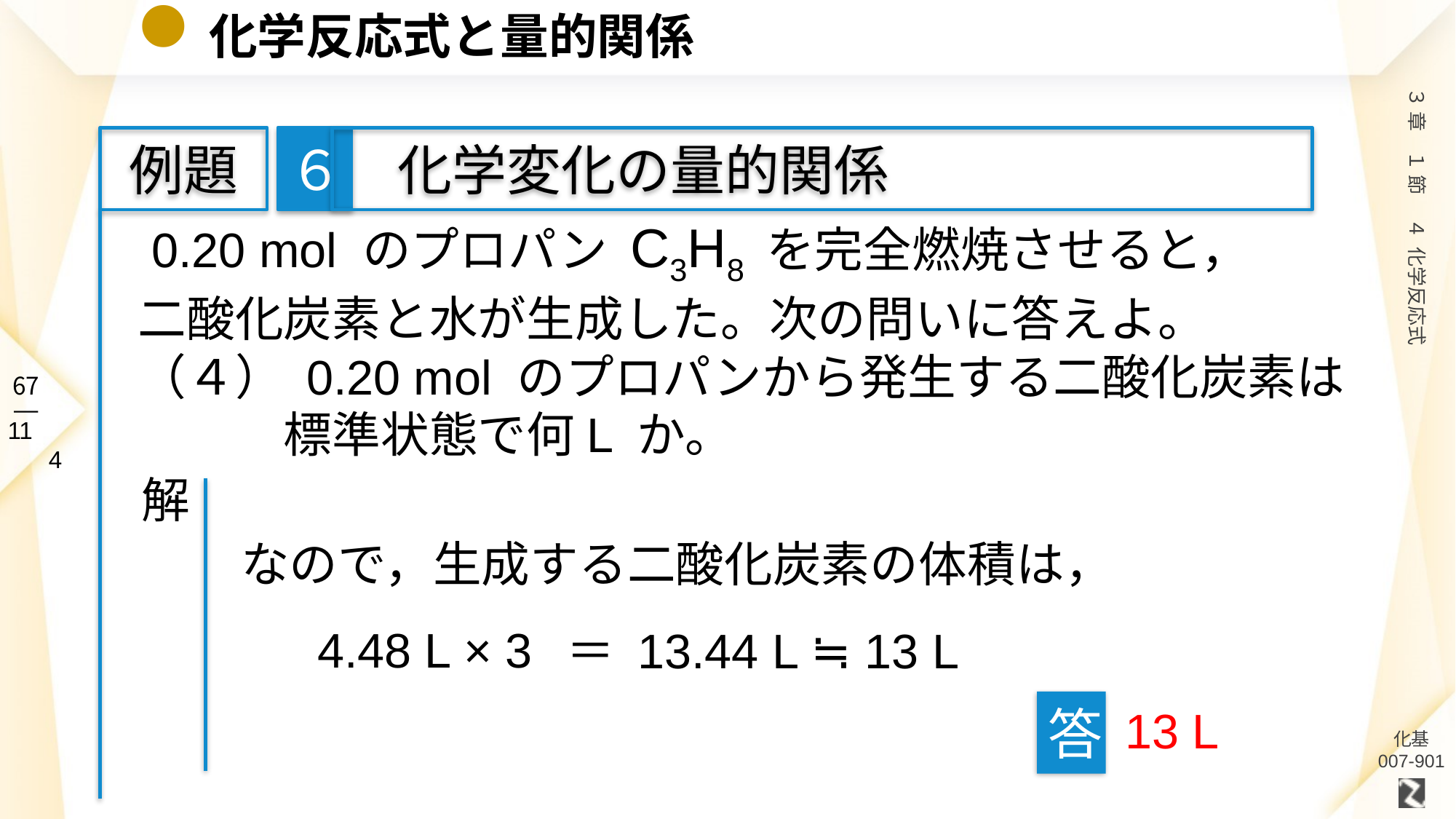

# 化学反応式と量的関係
６
例題
　化学変化の量的関係
 0.20 mol のプロパン C3H8 を完全燃焼させると，
二酸化炭素と水が生成した。次の問いに答えよ。
（４） 0.20 mol のプロパンから発生する二酸化炭素は
　　　標準状態で何L か。
解
なので，生成する二酸化炭素の体積は，
4.48 L × 3
＝ 13.44 L ≒ 13 L
答
13 L